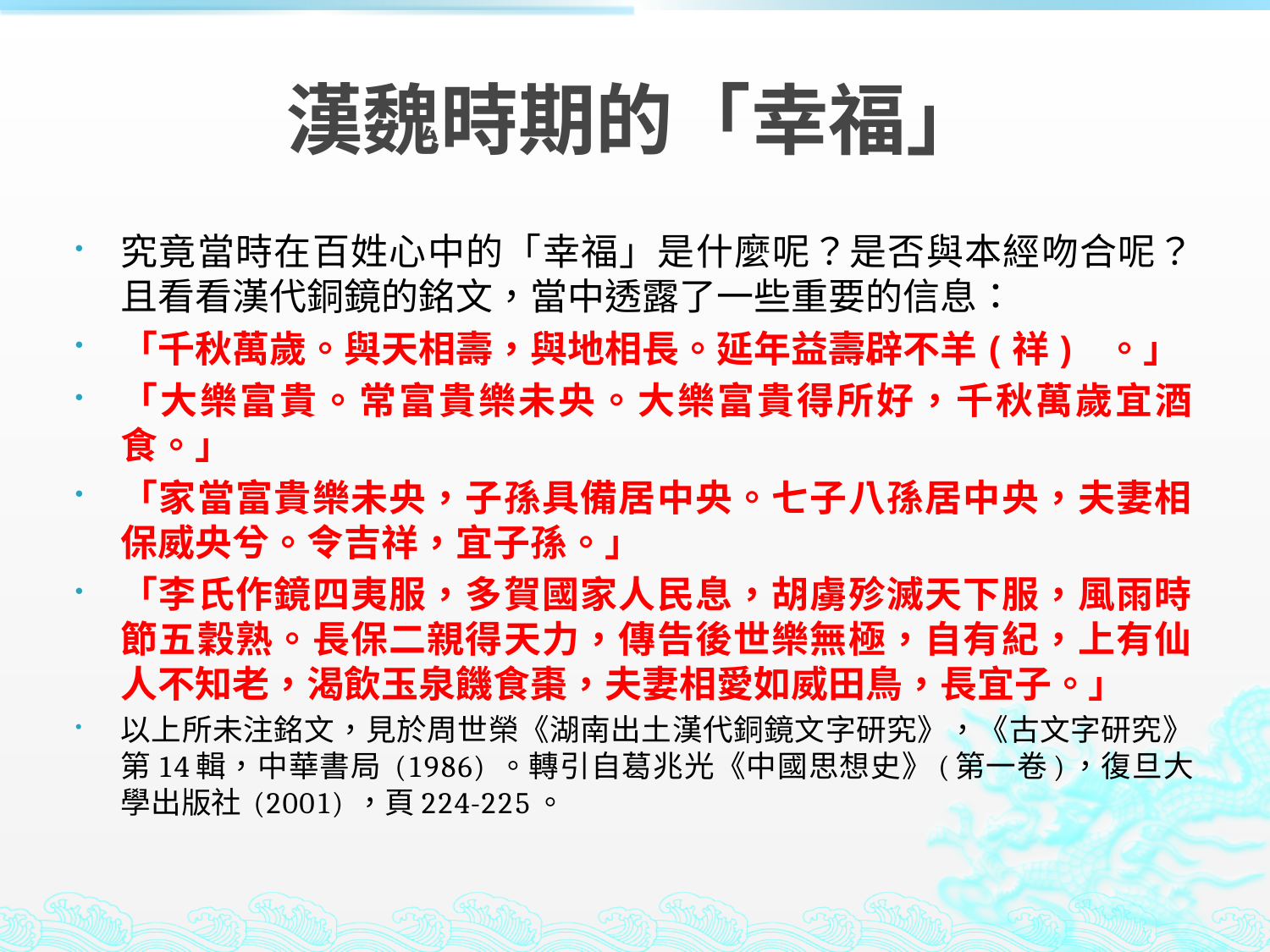

# 漢魏時期的「幸福」
究竟當時在百姓心中的「幸福」是什麼呢？是否與本經吻合呢？且看看漢代銅鏡的銘文，當中透露了一些重要的信息：
「千秋萬歲。與天相壽，與地相長。延年益壽辟不羊(祥) 。」
「大樂富貴。常富貴樂未央。大樂富貴得所好，千秋萬歲宜酒食。」
「家當富貴樂未央，子孫具備居中央。七子八孫居中央，夫妻相保威央兮。令吉祥，宜子孫。」
「李氏作鏡四夷服，多賀國家人民息，胡虜殄滅天下服，風雨時節五穀熟。長保二親得天力，傳告後世樂無極，自有紀，上有仙人不知老，渴飲玉泉饑食棗，夫妻相愛如威田鳥，長宜子。」
以上所未注銘文，見於周世榮《湖南出土漢代銅鏡文字研究》，《古文字研究》第14輯，中華書局 (1986) 。轉引自葛兆光《中國思想史》(第一卷)，復旦大學出版社 (2001) ，頁224-225。